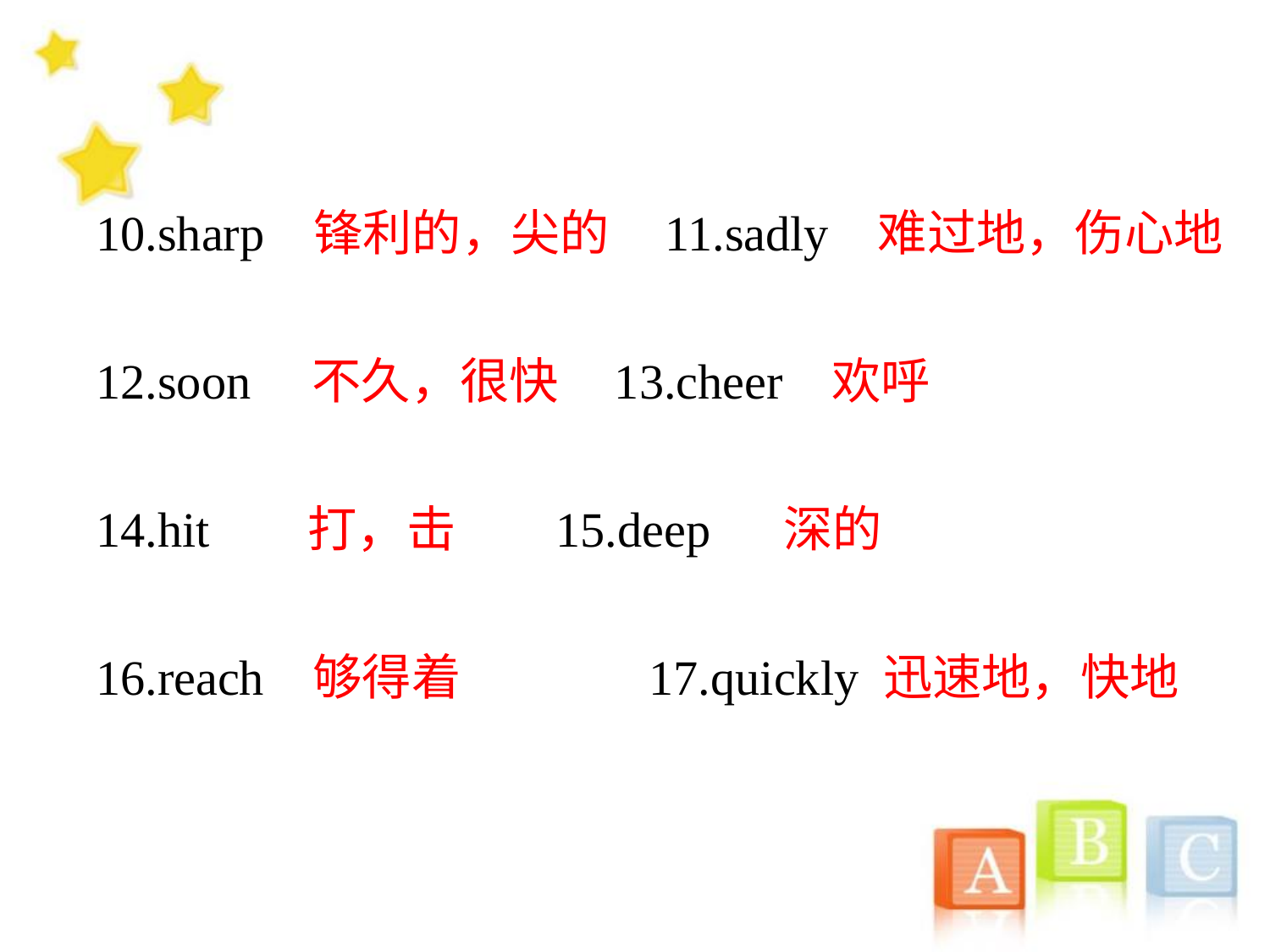

10.sharp   锋利的，尖的    11.sadly   难过地，伤心地  12.soon    不久，很快    13.cheer   欢呼
14.hit       打，击        15.deep     深的
16.reach   够得着                17.quickly 迅速地，快地